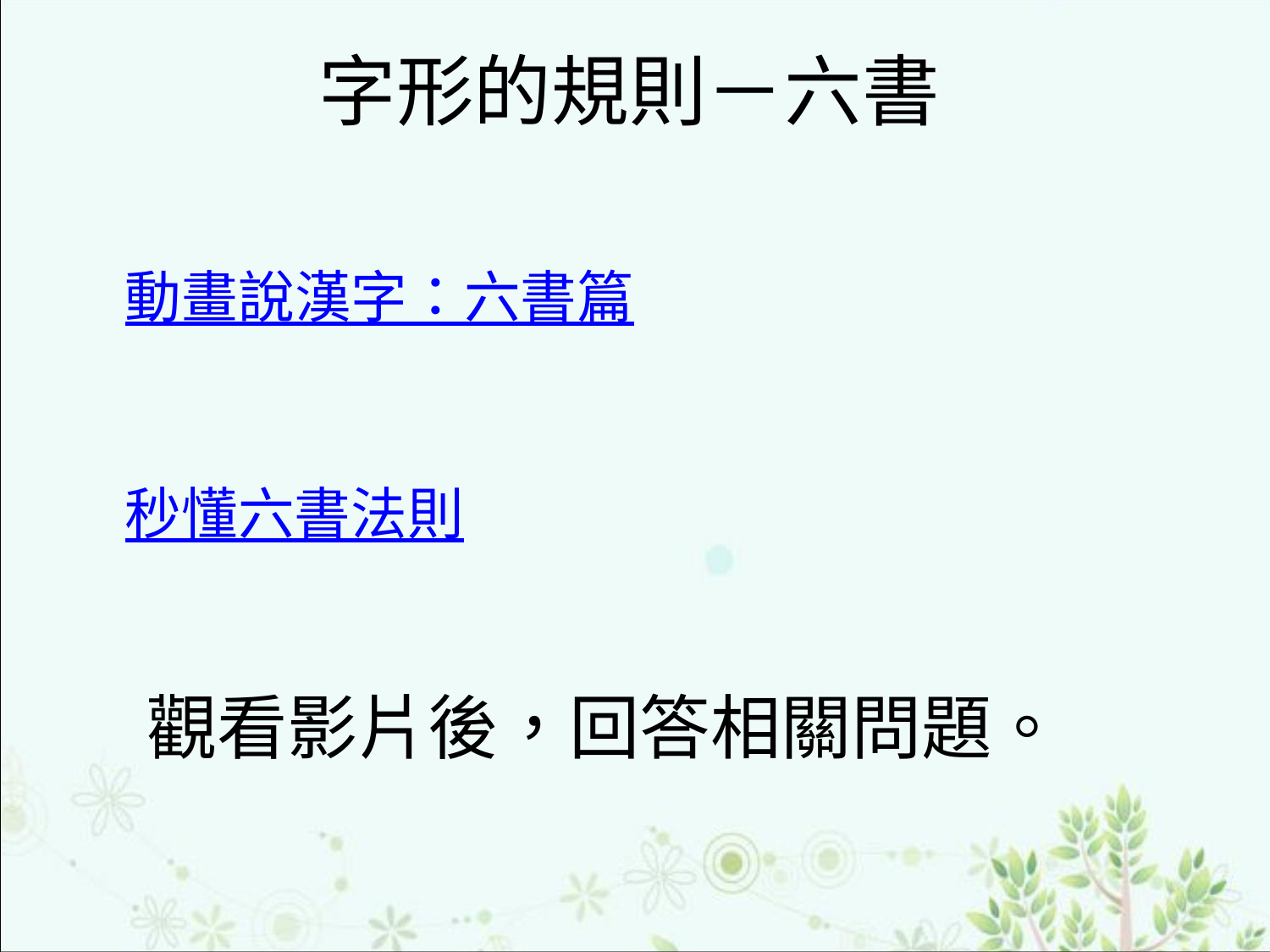

# 字形的規則－六書
動畫說漢字：六書篇
秒懂六書法則
觀看影片後，回答相關問題。